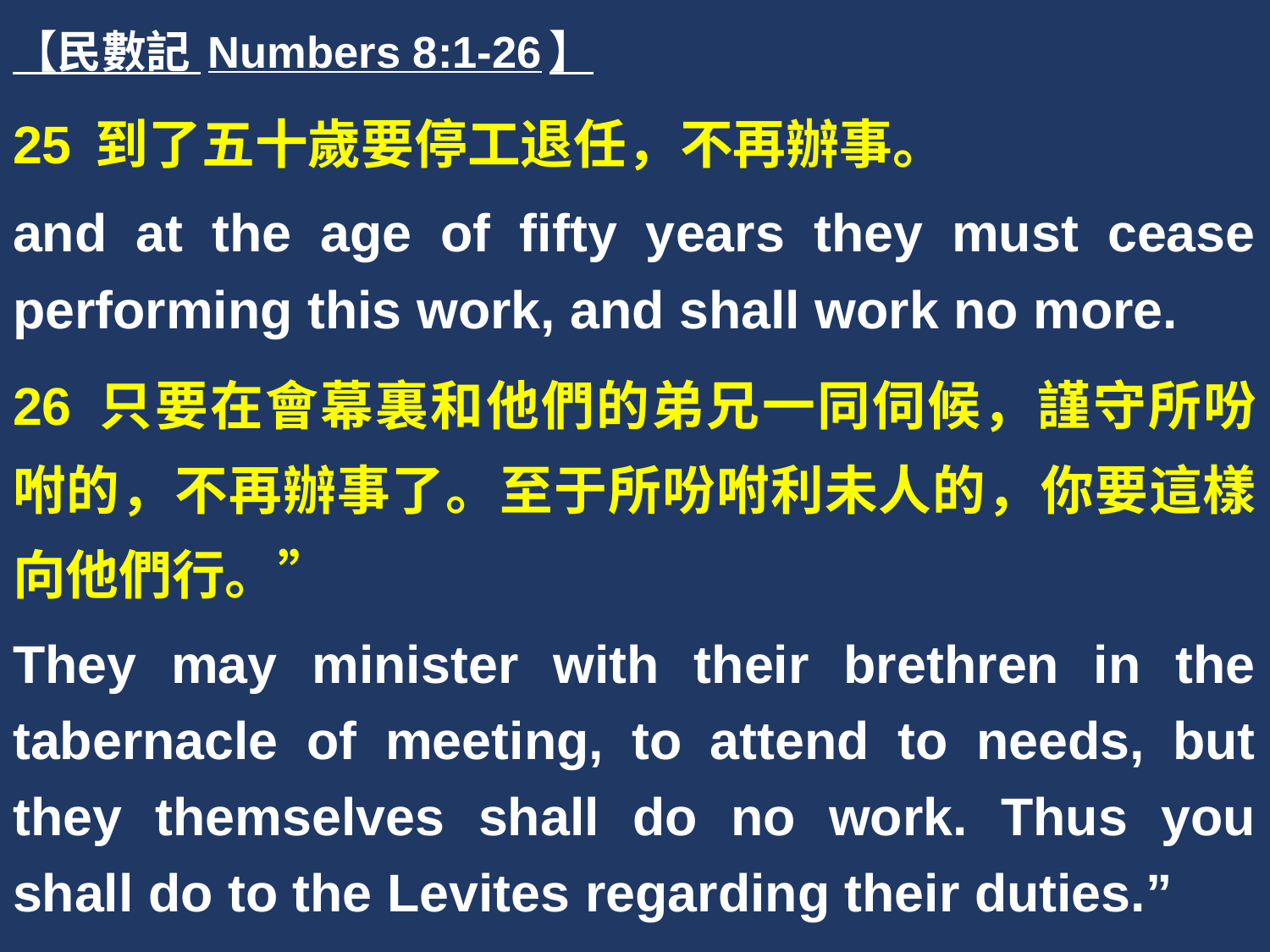

【民數記 Numbers 8:1-26】
25 到了五十歲要停工退任，不再辦事。
and at the age of fifty years they must cease performing this work, and shall work no more.
26 只要在會幕裏和他們的弟兄一同伺候，謹守所吩咐的，不再辦事了。至于所吩咐利未人的，你要這樣向他們行。”
They may minister with their brethren in the tabernacle of meeting, to attend to needs, but they themselves shall do no work. Thus you shall do to the Levites regarding their duties.”